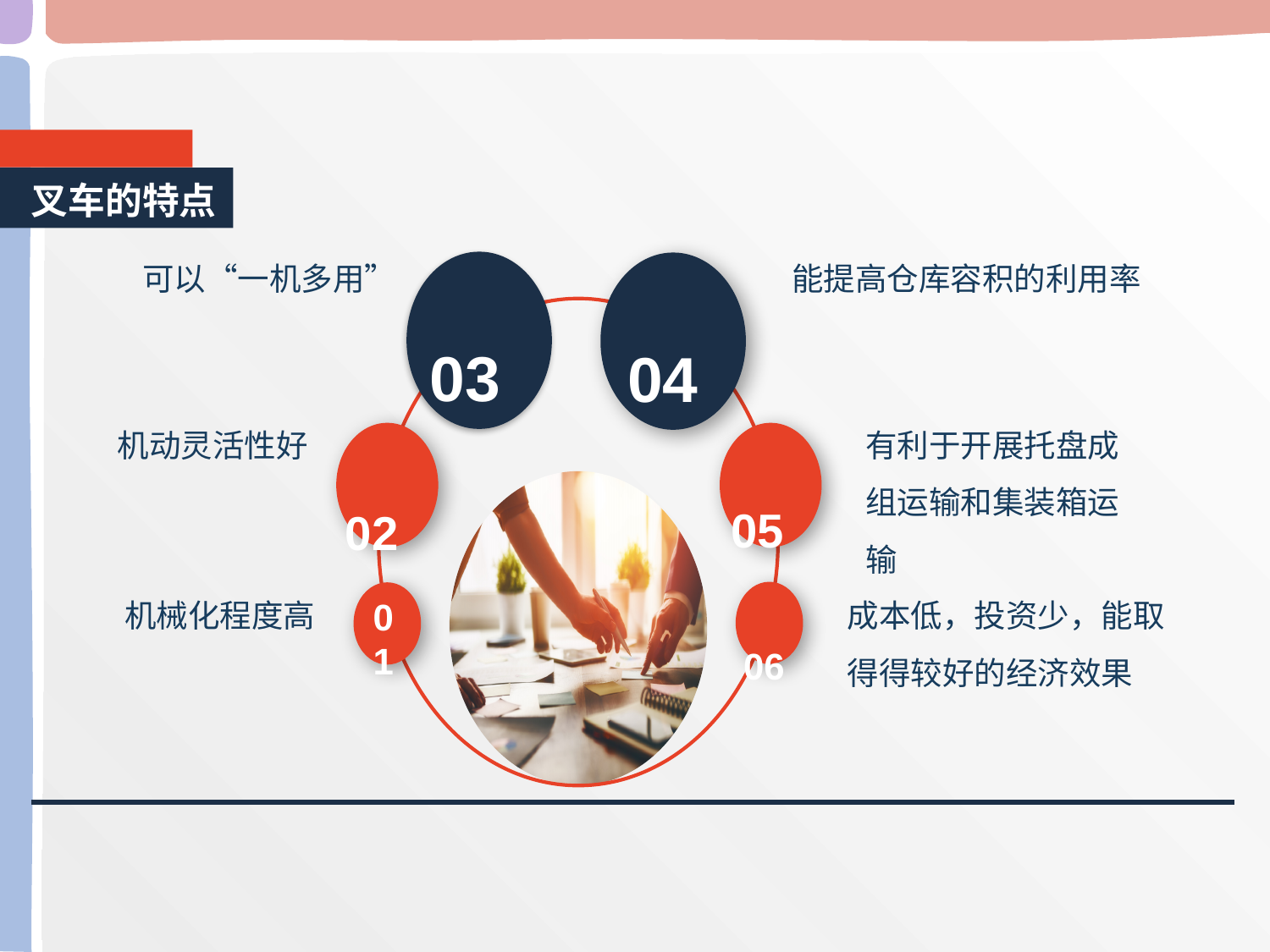

叉车的特点
可以“一机多用”
能提高仓库容积的利用率

  03

  04

  02

  05
机械化程度高

 06

01

机动灵活性好
有利于开展托盘成组运输和集装箱运输
成本低，投资少，能取得得较好的经济效果